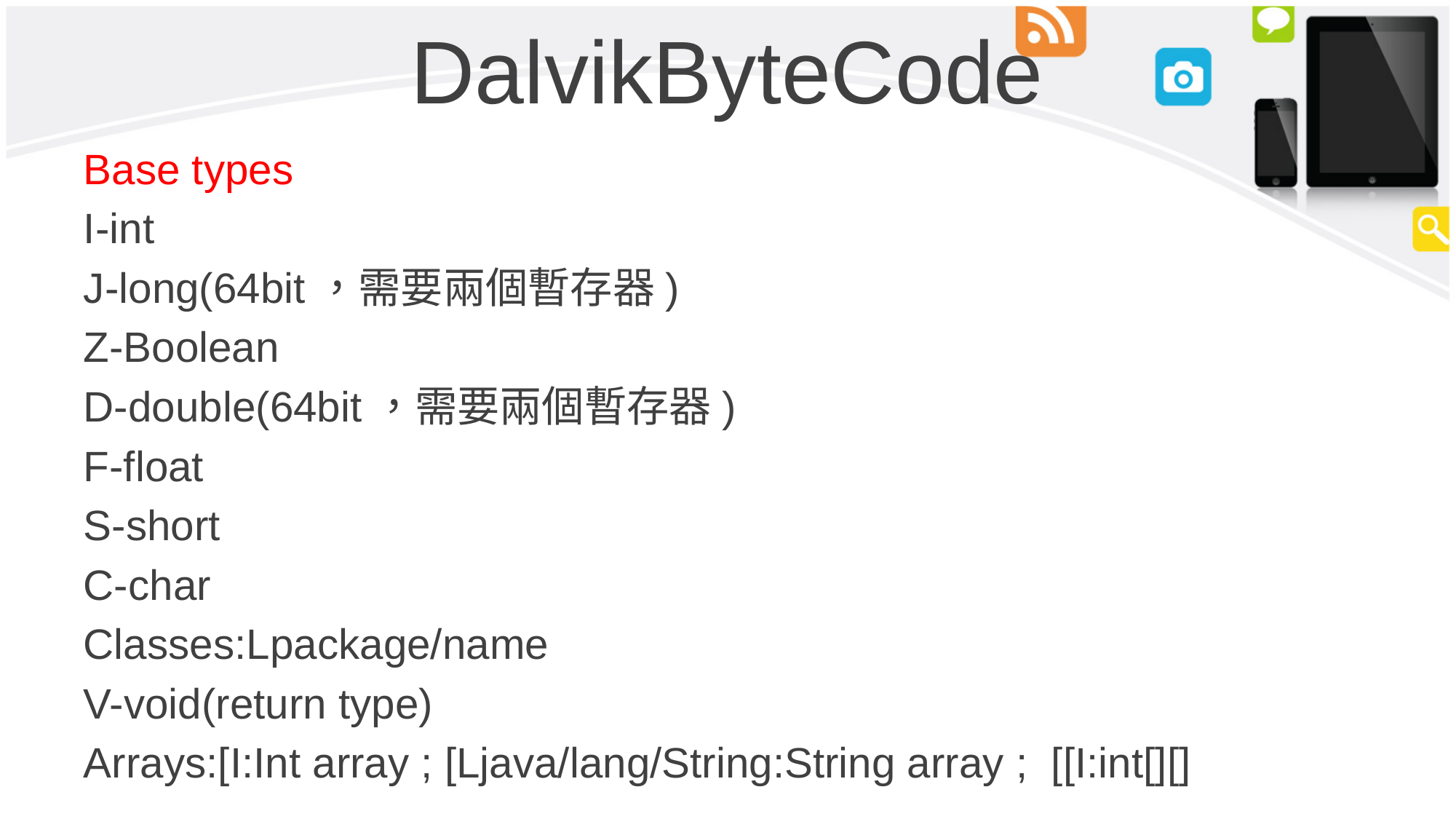

# DalvikByteCode
Base types
I-int
J-long(64bit，需要兩個暫存器)
Z-Boolean
D-double(64bit，需要兩個暫存器)
F-float
S-short
C-char
Classes:Lpackage/name
V-void(return type)
Arrays:[I:Int array ; [Ljava/lang/String:String array ;  [[I:int[][]